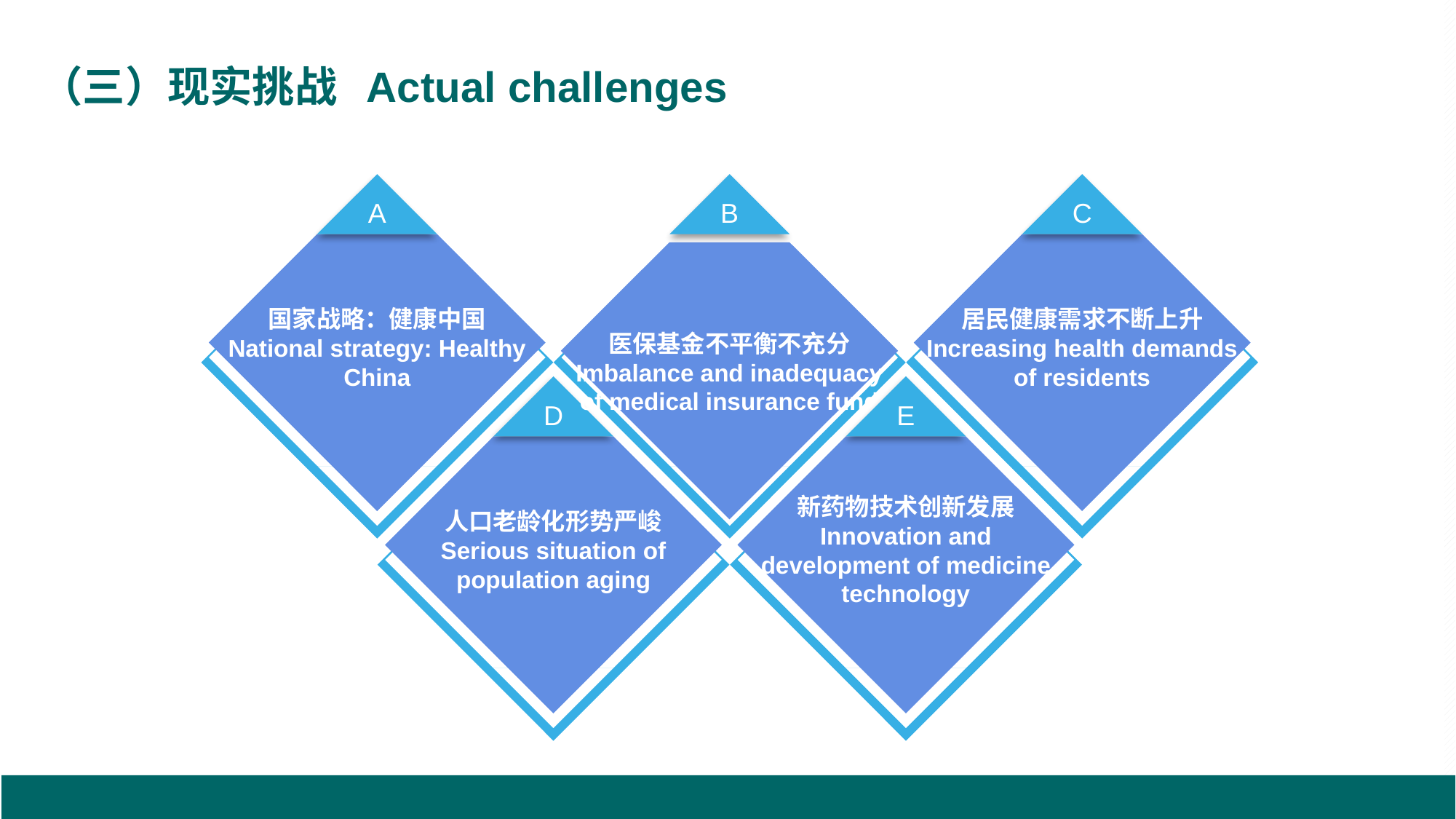

（三）现实挑战  Actual challenges
A
国家战略：健康中国
National strategy: Healthy China

B

医保基金不平衡不充分
Imbalance and inadequacy of medical insurance fund

C
居民健康需求不断上升
Increasing health demands of residents

D
人口老龄化形势严峻
Serious situation of population aging

E
新药物技术创新发展
Innovation and development of medicine technology